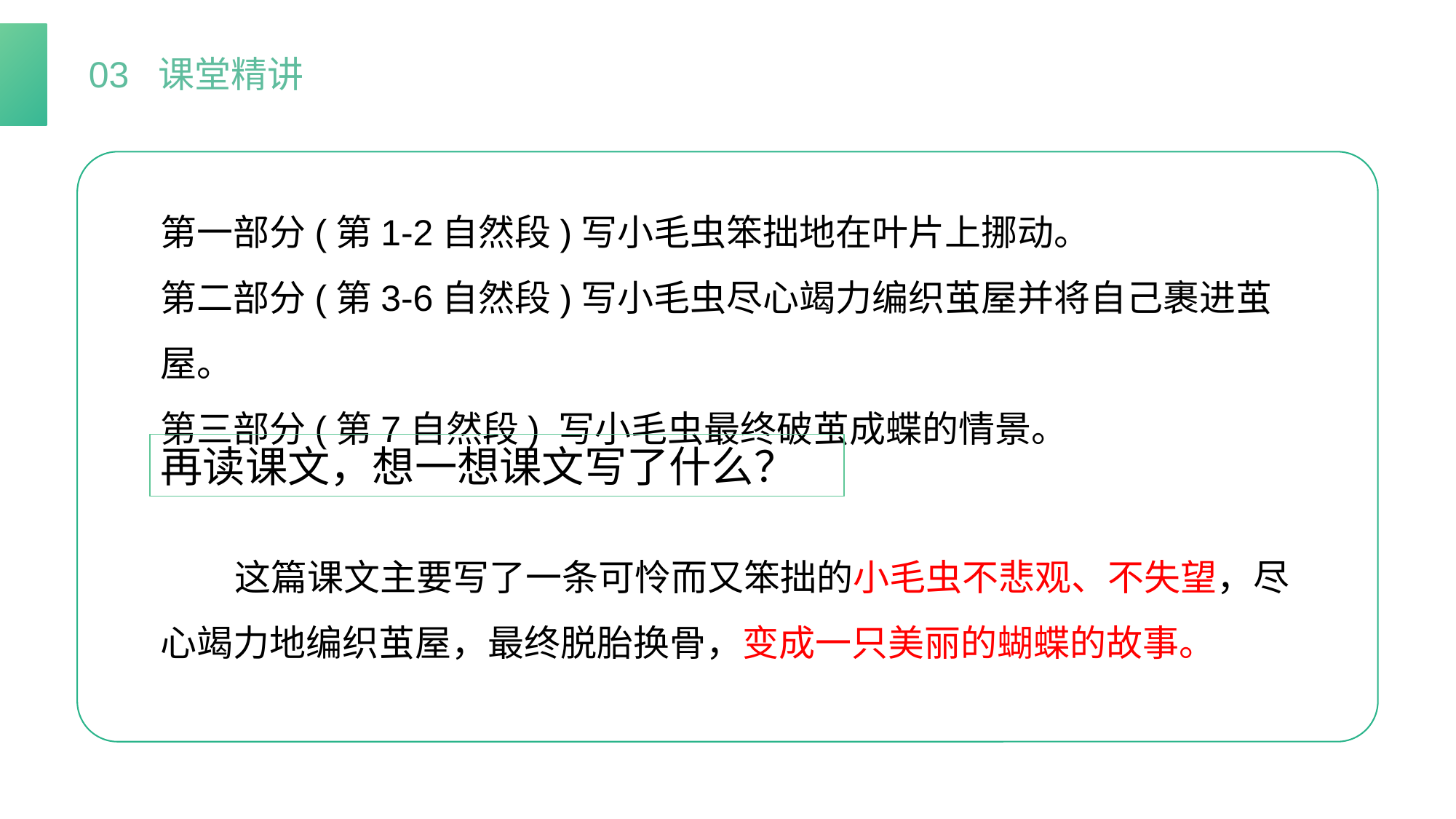

03  课堂精讲
第一部分(第1-2自然段)写小毛虫笨拙地在叶片上挪动。
第二部分(第3-6自然段)写小毛虫尽心竭力编织茧屋并将自己裹进茧屋。
第三部分(第7自然段) 写小毛虫最终破茧成蝶的情景。
再读课文，想一想课文写了什么？
        这篇课文主要写了一条可怜而又笨拙的小毛虫不悲观、不失望，尽心竭力地编织茧屋，最终脱胎换骨，变成一只美丽的蝴蝶的故事。